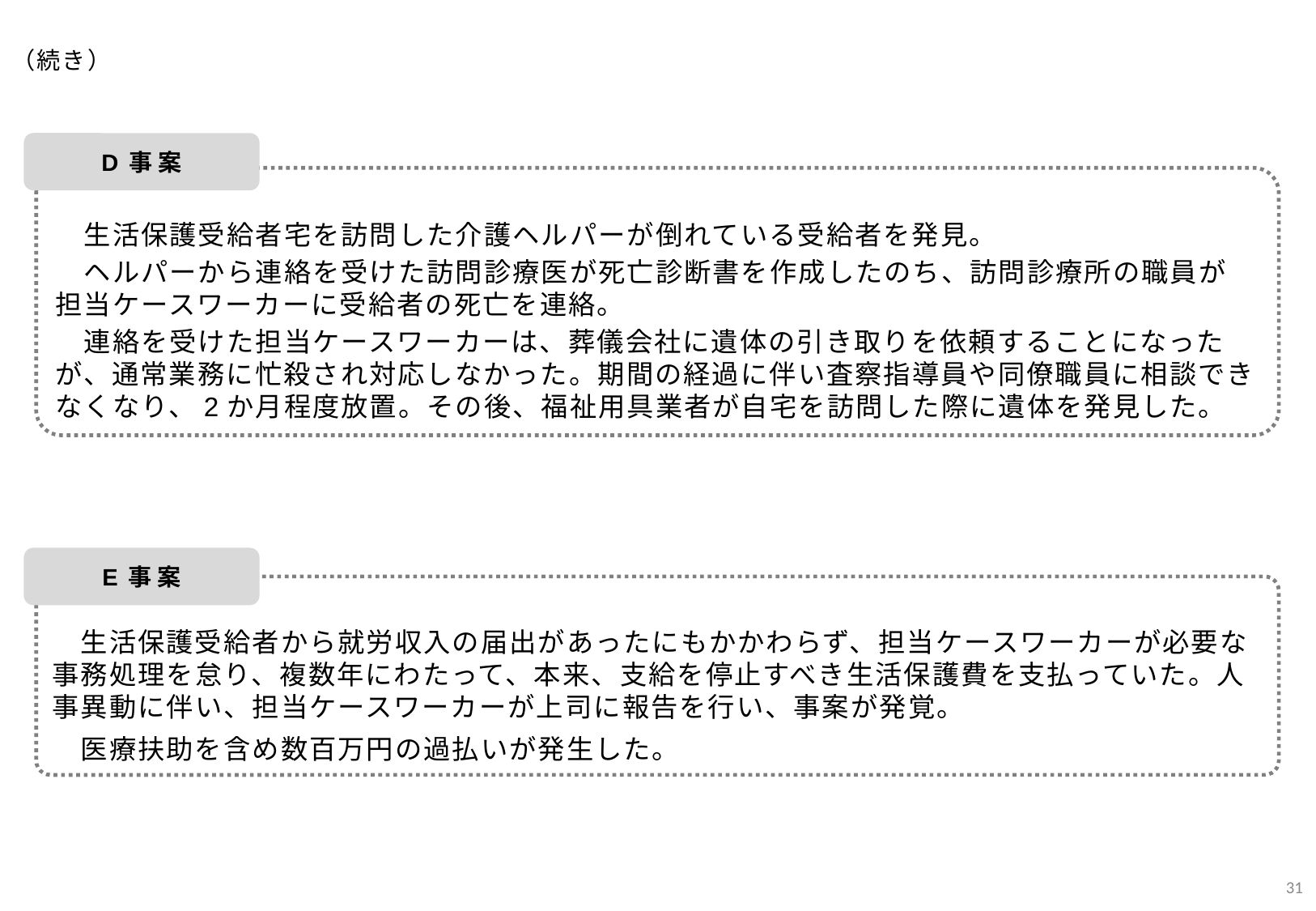

（続き）
D事案
　生活保護受給者宅を訪問した介護ヘルパーが倒れている受給者を発見。
　ヘルパーから連絡を受けた訪問診療医が死亡診断書を作成したのち、訪問診療所の職員が
担当ケースワーカーに受給者の死亡を連絡。
　連絡を受けた担当ケースワーカーは、葬儀会社に遺体の引き取りを依頼することになった
が、通常業務に忙殺され対応しなかった。期間の経過に伴い査察指導員や同僚職員に相談できなくなり、2か月程度放置。その後、福祉用具業者が自宅を訪問した際に遺体を発見した。
E事案
　生活保護受給者から就労収入の届出があったにもかかわらず、担当ケースワーカーが必要な事務処理を怠り、複数年にわたって、本来、支給を停止すべき生活保護費を支払っていた。人事異動に伴い、担当ケースワーカーが上司に報告を行い、事案が発覚。
　医療扶助を含め数百万円の過払いが発生した。
31